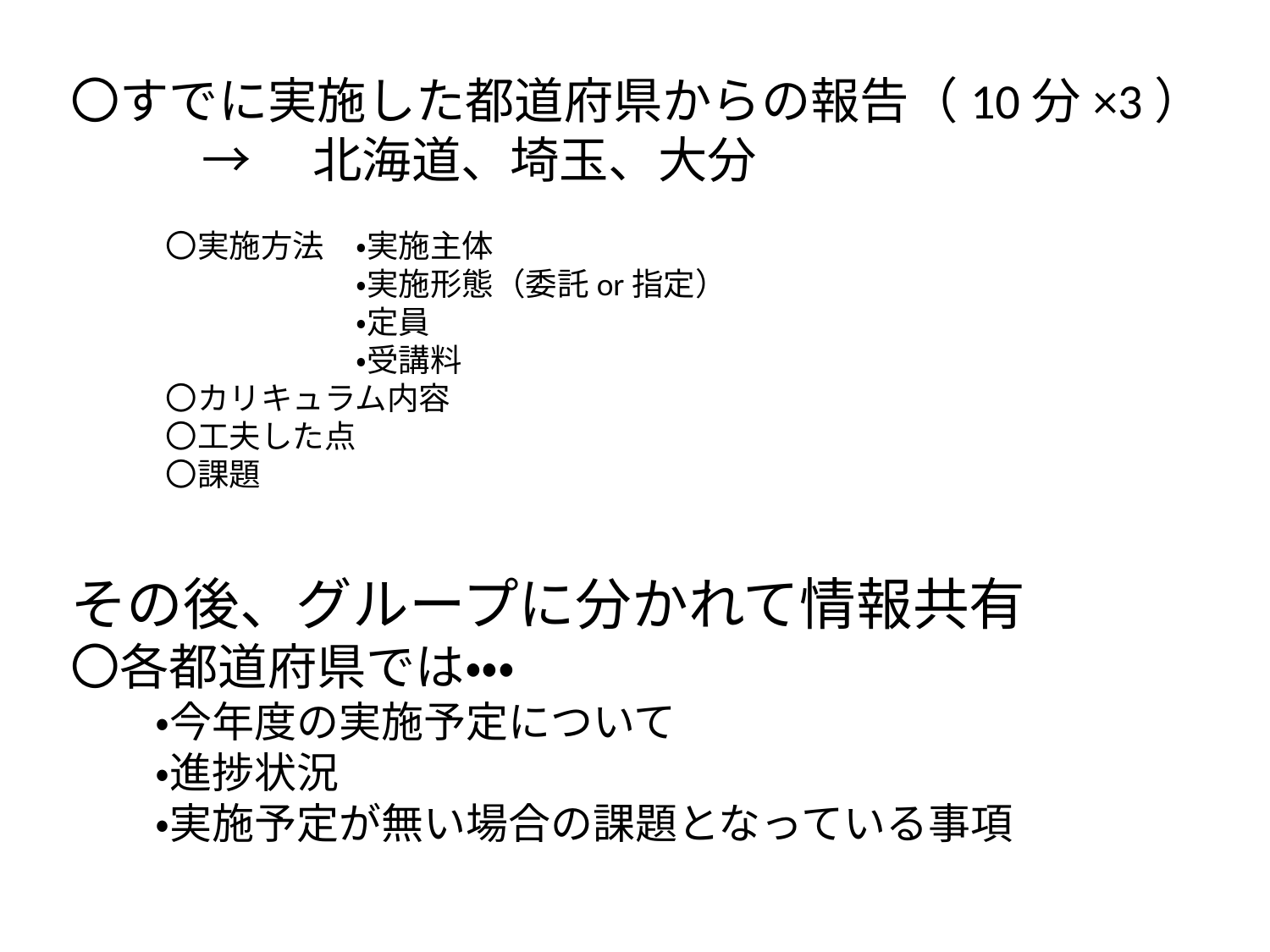

〇すでに実施した都道府県からの報告（10分×3）
            →　北海道、埼玉、大分

　　　〇実施方法　・実施主体
　　　　　　　　　・実施形態（委託or指定）
　　　　　　　　　・定員
　　　　　　　　　・受講料
　　　〇カリキュラム内容
　　　〇工夫した点
　　　〇課題

その後、グループに分かれて情報共有
〇各都道府県では・・・
　　・今年度の実施予定について
　　・進捗状況
　　・実施予定が無い場合の課題となっている事項